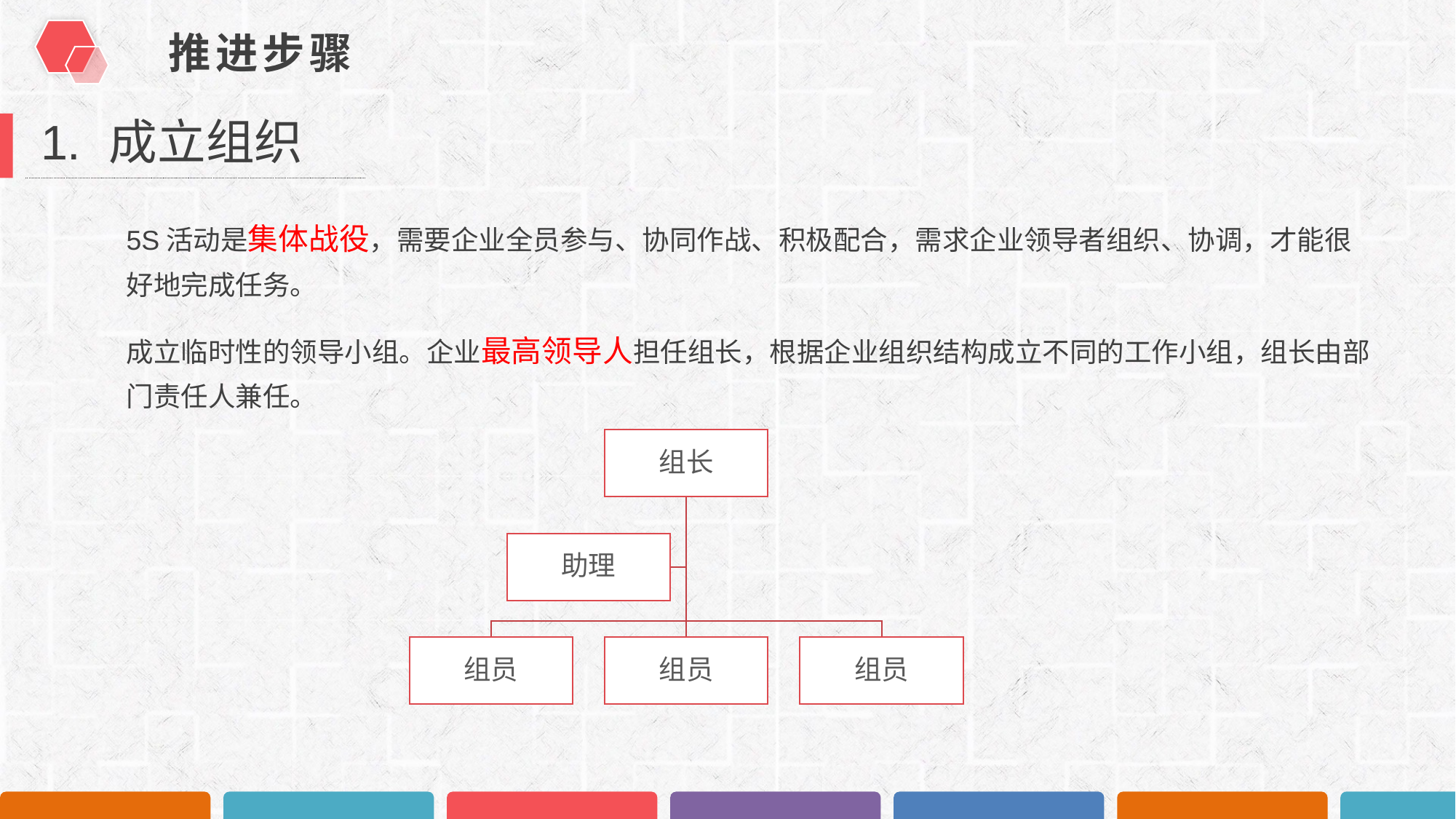

推进步骤

成立组织

5S活动是集体战役，需要企业全员参与、协同作战、积极配合，需求企业领导者组织、协调，才能很好地完成任务。
成立临时性的领导小组。企业最高领导人担任组长，根据企业组织结构成立不同的工作小组，组长由部门责任人兼任。
组长
组员
组员
组员
助理